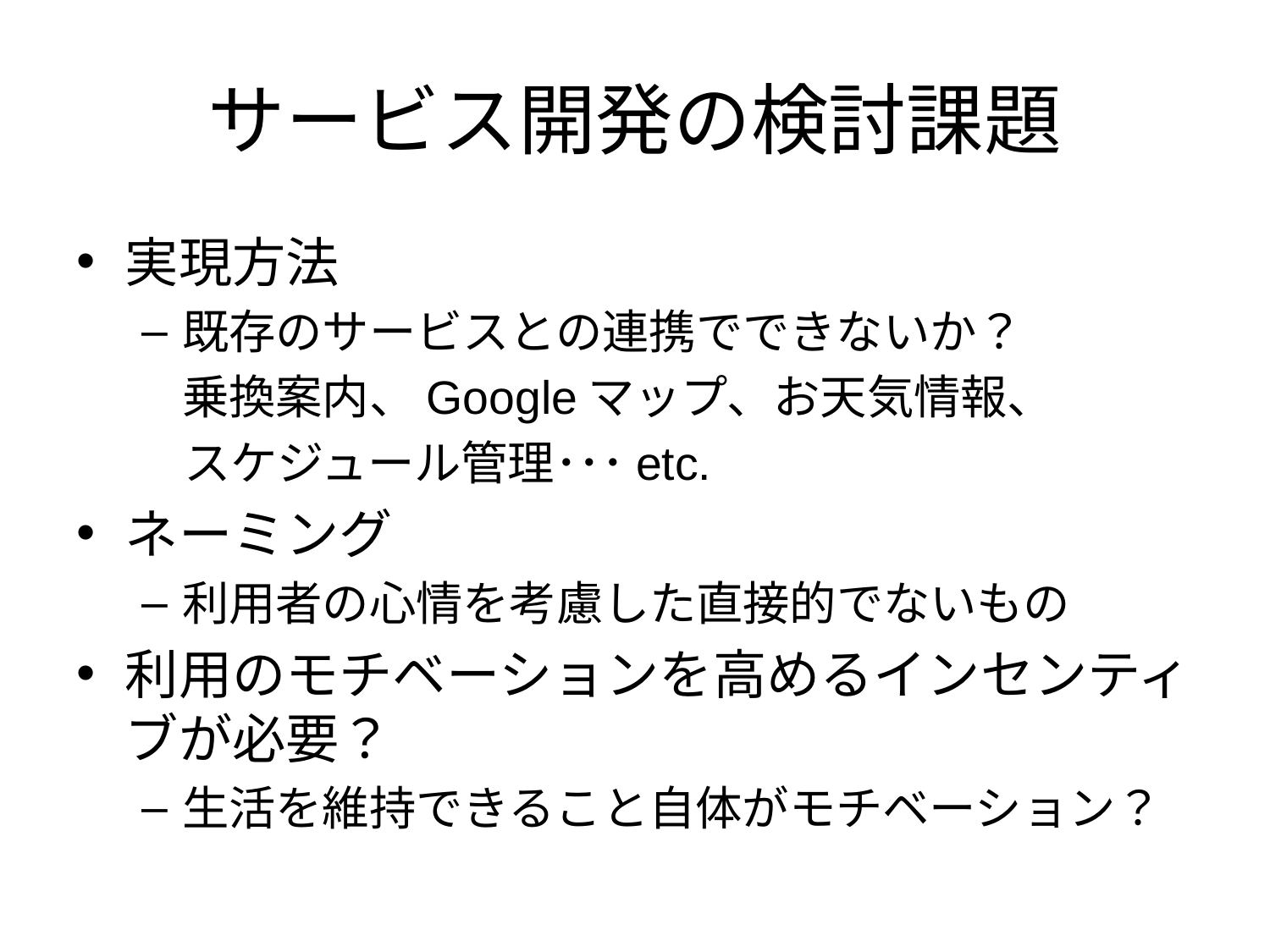

# サービス開発の検討課題
実現方法
既存のサービスとの連携でできないか？
	乗換案内、Googleマップ、お天気情報、
   スケジュール管理･･･etc.
ネーミング
利用者の心情を考慮した直接的でないもの
利用のモチベーションを高めるインセンティブが必要？
生活を維持できること自体がモチベーション？